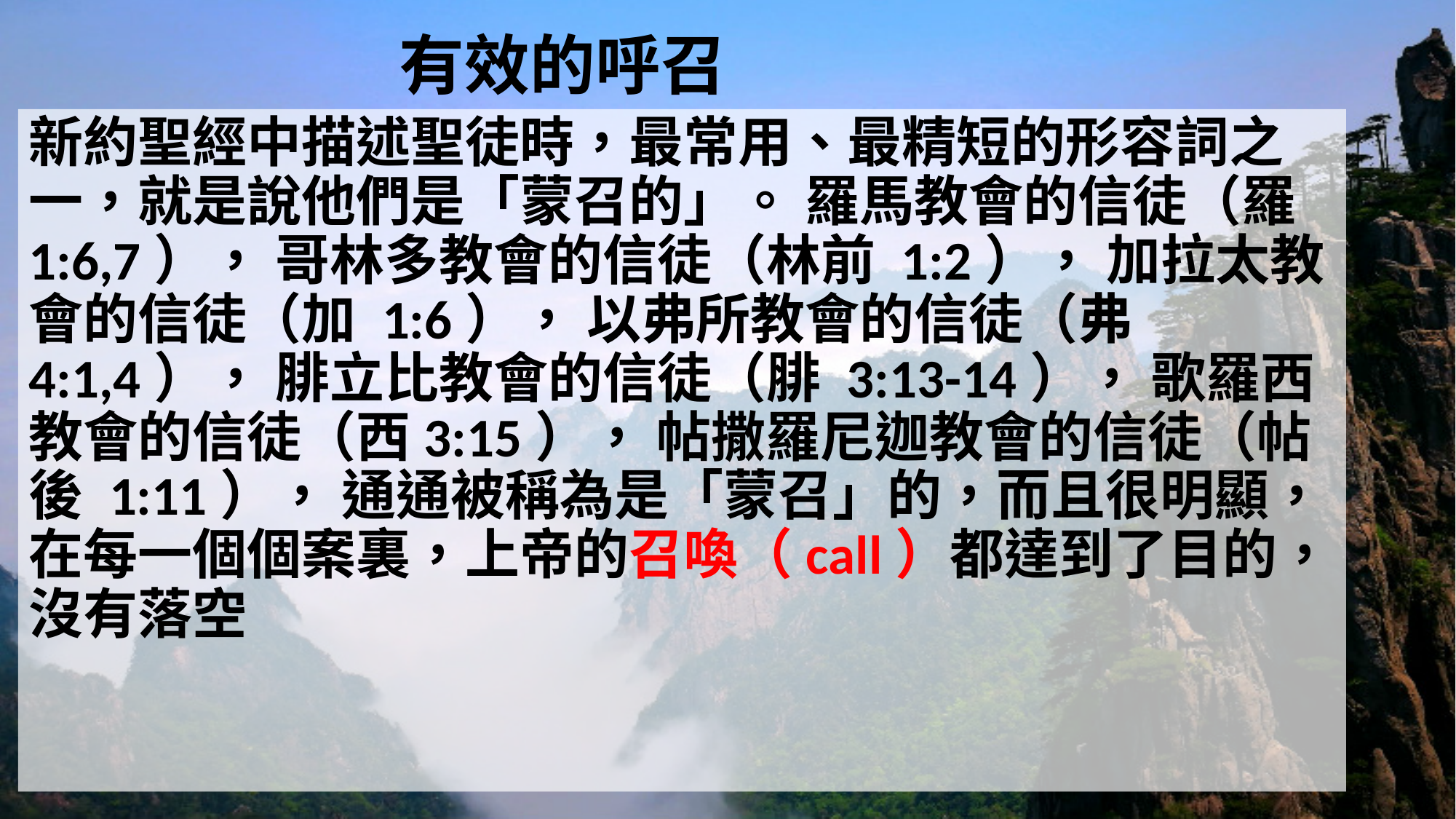

# 有效的呼召
新約聖經中描述聖徒時，最常用、最精短的形容詞之一，就是說他們是「蒙召的」。 羅馬教會的信徒（羅 1:6,7）， 哥林多教會的信徒（林前 1:2）， 加拉太教會的信徒（加 1:6）， 以弗所教會的信徒（弗 4:1,4）， 腓立比教會的信徒（腓 3:13-14）， 歌羅西教會的信徒（西3:15）， 帖撒羅尼迦教會的信徒（帖後 1:11）， 通通被稱為是「蒙召」的，而且很明顯，在每一個個案裏，上帝的召喚（call）都達到了目的，沒有落空